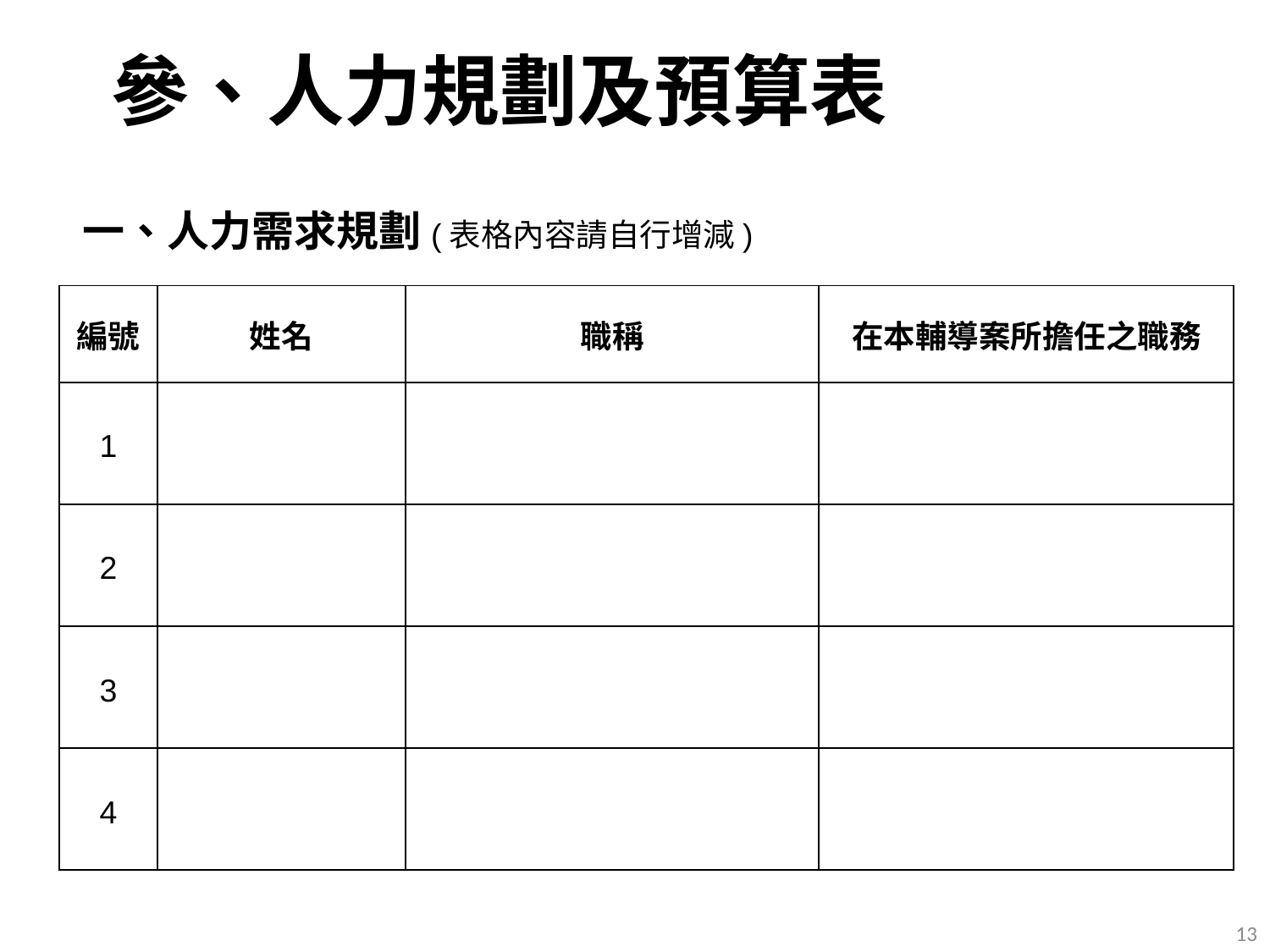

# 參、人力規劃及預算表
一、人力需求規劃(表格內容請自行增減)
| 編號 | 姓名 | 職稱 | 在本輔導案所擔任之職務 |
| --- | --- | --- | --- |
| 1 |  |  |  |
| 2 |  |  |  |
| 3 |  |  |  |
| 4 |  |  |  |
13